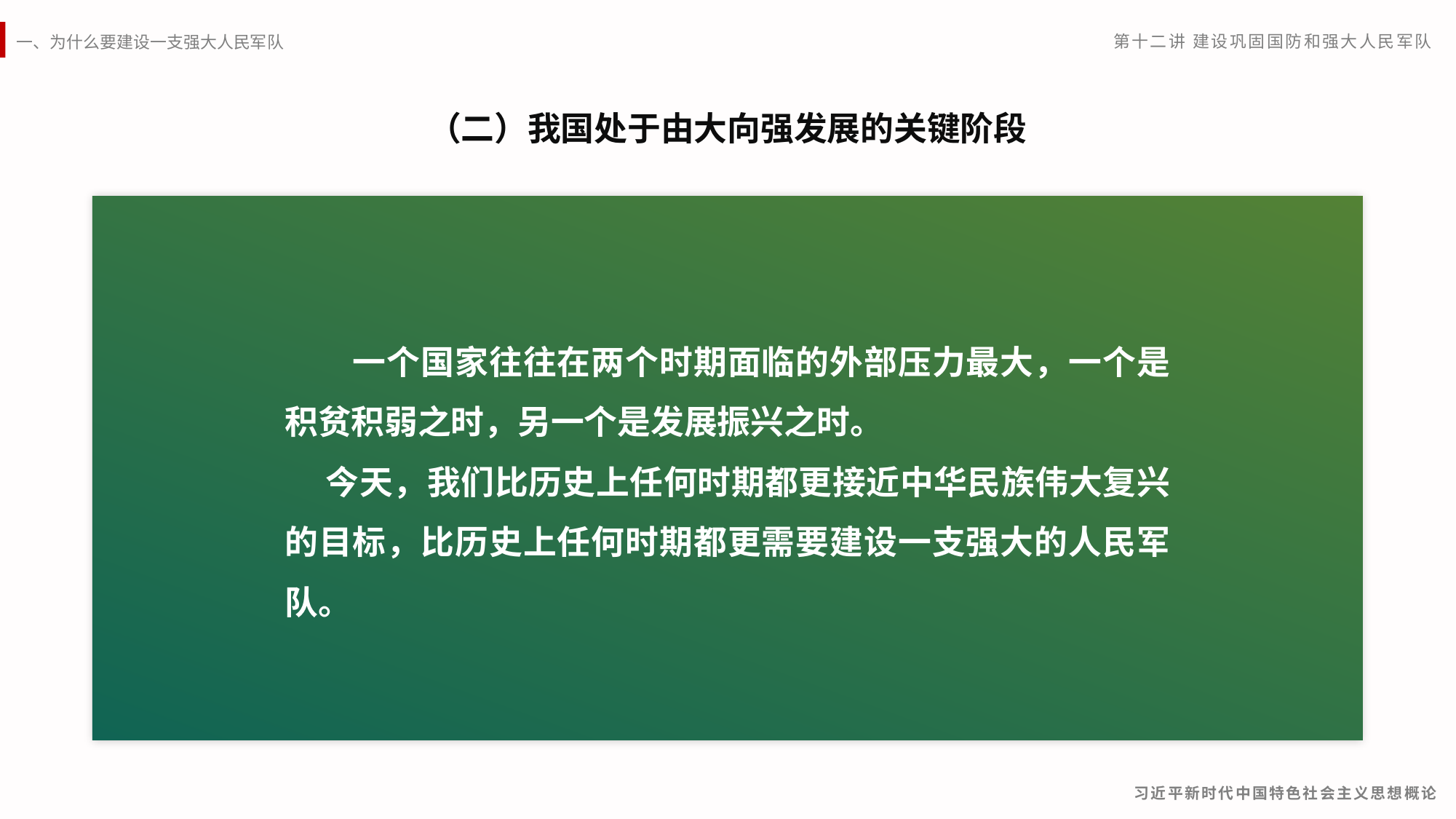

（二）我国处于由大向强发展的关键阶段

　　一个国家往往在两个时期面临的外部压力最大，一个是积贫积弱之时，另一个是发展振兴之时。
    今天，我们比历史上任何时期都更接近中华民族伟大复兴的目标，比历史上任何时期都更需要建设一支强大的人民军队。